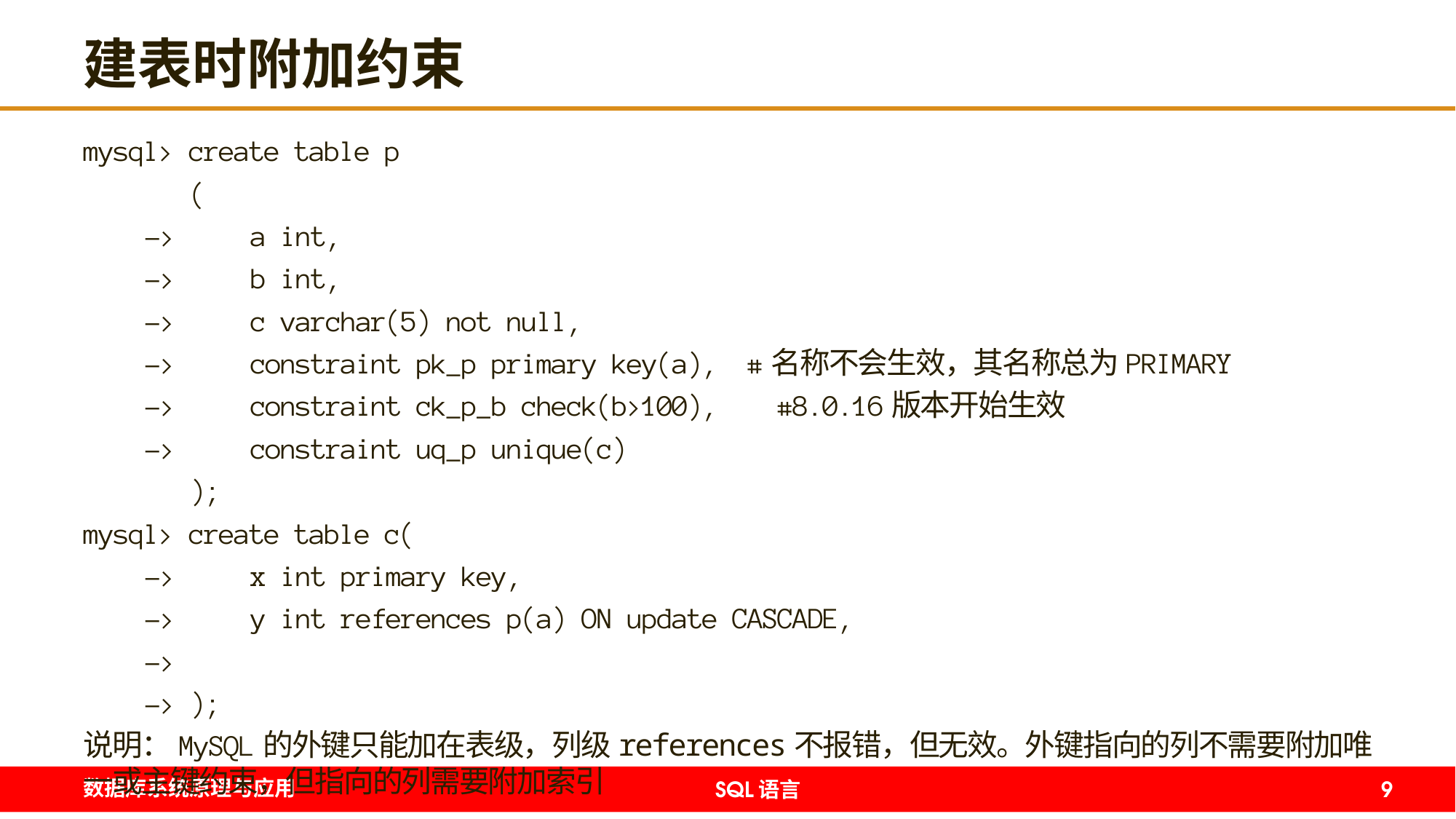

# 建表时附加约束
mysql> create table p
       (
    ->     a int,
    ->     b int,
    ->     c varchar(5) not null,
    ->     constraint pk_p primary key(a),  #名称不会生效，其名称总为PRIMARY
    ->     constraint ck_p_b check(b>100),    #8.0.16版本开始生效
    ->     constraint uq_p unique(c)
       );
mysql> create table c(
    ->     x int primary key,
    ->     y int references p(a) ON update CASCADE,
    ->
    -> );
说明：MySQL的外键只能加在表级，列级references不报错，但无效。外键指向的列不需要附加唯一或主键约束，但指向的列需要附加索引